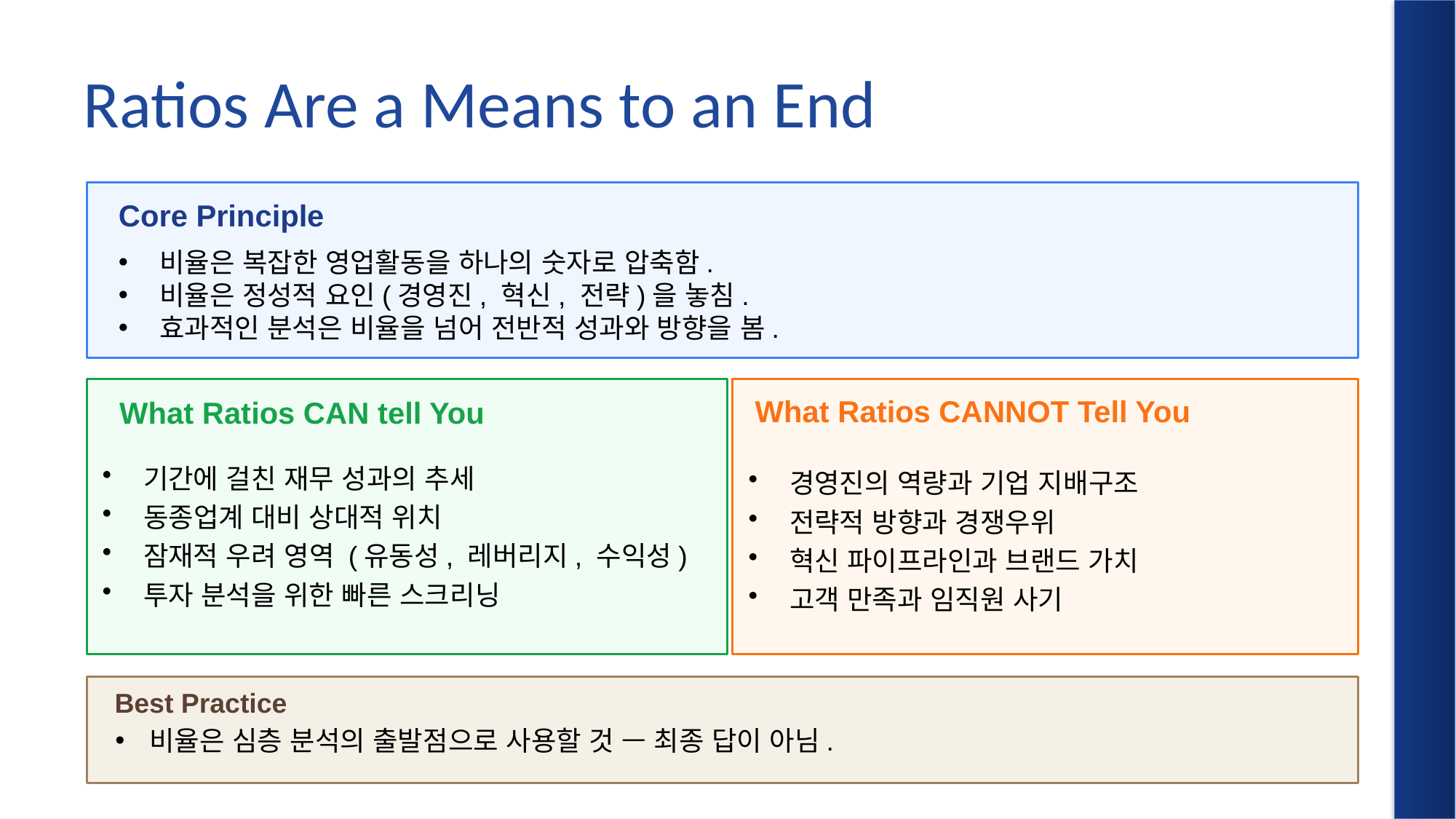

# Ratios Are a Means to an End

Core Principle
비율은 복잡한 영업활동을 하나의 숫자로 압축함.
비율은 정성적 요인(경영진, 혁신, 전략)을 놓침.
효과적인 분석은 비율을 넘어 전반적 성과와 방향을 봄.

  What Ratios CAN tell You

  What Ratios CANNOT Tell You
기간에 걸친 재무 성과의 추세
동종업계 대비 상대적 위치
잠재적 우려 영역 (유동성, 레버리지, 수익성)
투자 분석을 위한 빠른 스크리닝
경영진의 역량과 기업 지배구조
전략적 방향과 경쟁우위
혁신 파이프라인과 브랜드 가치
고객 만족과 임직원 사기

Best Practice
비율은 심층 분석의 출발점으로 사용할 것 — 최종 답이 아님.